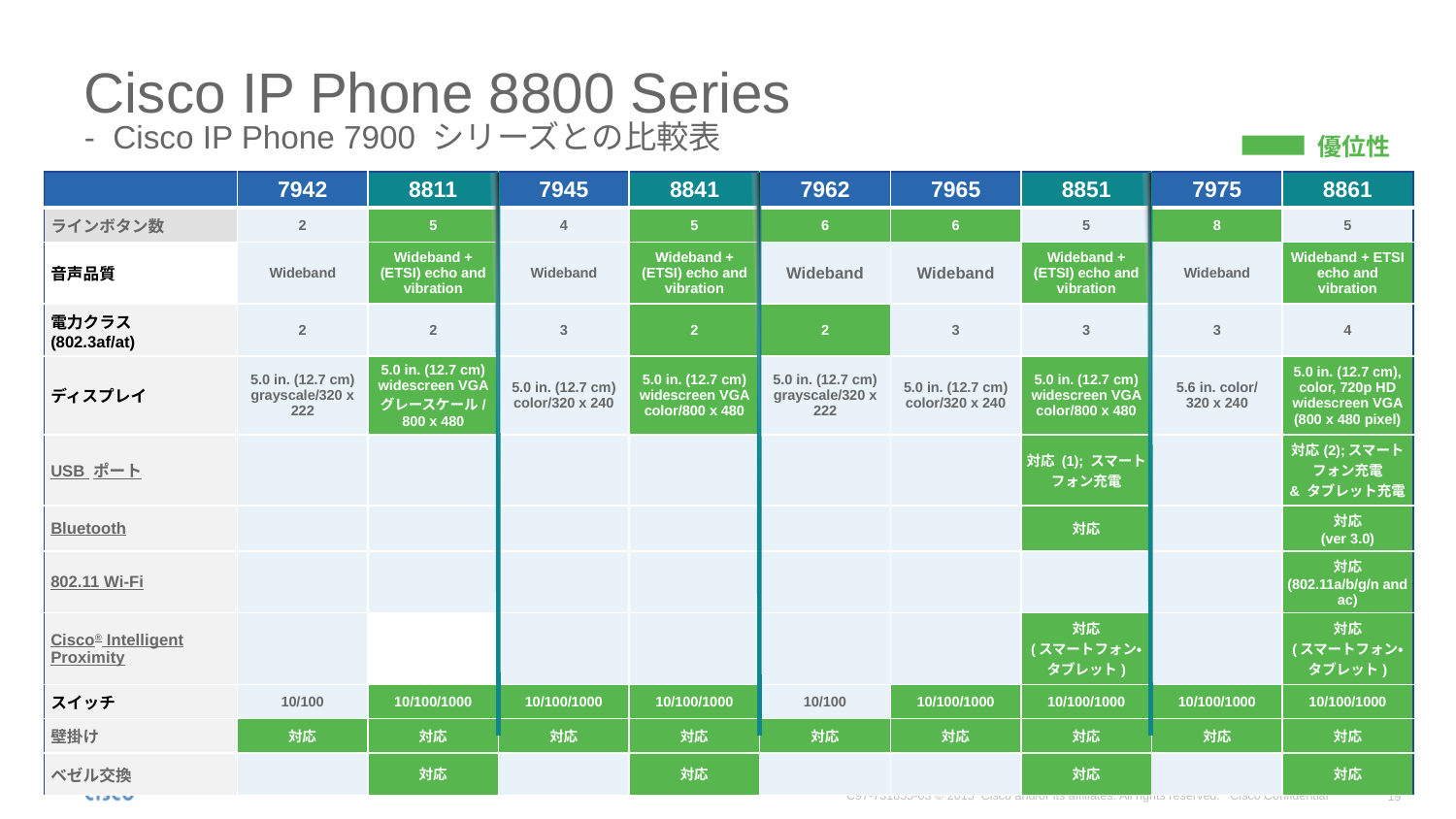

# Cisco IP Phone 8800 Series -  Cisco IP Phone 7900 シリーズとの比較表
優位性

|  | 7942 | 8811 | 7945 | 8841 | 7962 | 7965 | 8851 | 7975 | 8861 |
| --- | --- | --- | --- | --- | --- | --- | --- | --- | --- |
| ラインボタン数 | 2 | 5 | 4 | 5 | 6 | 6 | 5 | 8 | 5 |
| 音声品質 | Wideband | Wideband + (ETSI) echo and vibration | Wideband | Wideband + (ETSI) echo and vibration | Wideband | Wideband | Wideband + (ETSI) echo and vibration | Wideband | Wideband + ETSI echo and vibration |
| 電力クラス　(802.3af/at) | 2 | 2 | 3 | 2 | 2 | 3 | 3 | 3 | 4 |
| ディスプレイ | 5.0 in. (12.7 cm) grayscale/320 x 222 | 5.0 in. (12.7 cm) widescreen VGA グレースケール/ 800 x 480 | 5.0 in. (12.7 cm) color/320 x 240 | 5.0 in. (12.7 cm) widescreen VGA color/800 x 480 | 5.0 in. (12.7 cm) grayscale/320 x 222 | 5.0 in. (12.7 cm) color/320 x 240 | 5.0 in. (12.7 cm) widescreen VGA color/800 x 480 | 5.6 in. color/ 320 x 240 | 5.0 in. (12.7 cm), color, 720p HD widescreen VGA (800 x 480 pixel) |
| USB ポート |  |  |  |  |  |  | 対応 (1); スマートフォン充電 |  | 対応(2);スマートフォン充電 & タブレット充電 |
| Bluetooth |  |  |  |  |  |  | 対応 |  | 対応 (ver 3.0) |
| 802.11 Wi-Fi |  |  |  |  |  |  |  |  | 対応 (802.11a/b/g/n and ac) |
| Cisco® Intelligent Proximity |  |  |  |  |  |  | 対応 (スマートフォン・タブレット) |  | 対応 (スマートフォン・タブレット) |
| スイッチ | 10/100 | 10/100/1000 | 10/100/1000 | 10/100/1000 | 10/100 | 10/100/1000 | 10/100/1000 | 10/100/1000 | 10/100/1000 |
| 壁掛け | 対応 | 対応 | 対応 | 対応 | 対応 | 対応 | 対応 | 対応 | 対応 |
| ベゼル交換 |  | 対応 |  | 対応 |  |  | 対応 |  | 対応 |